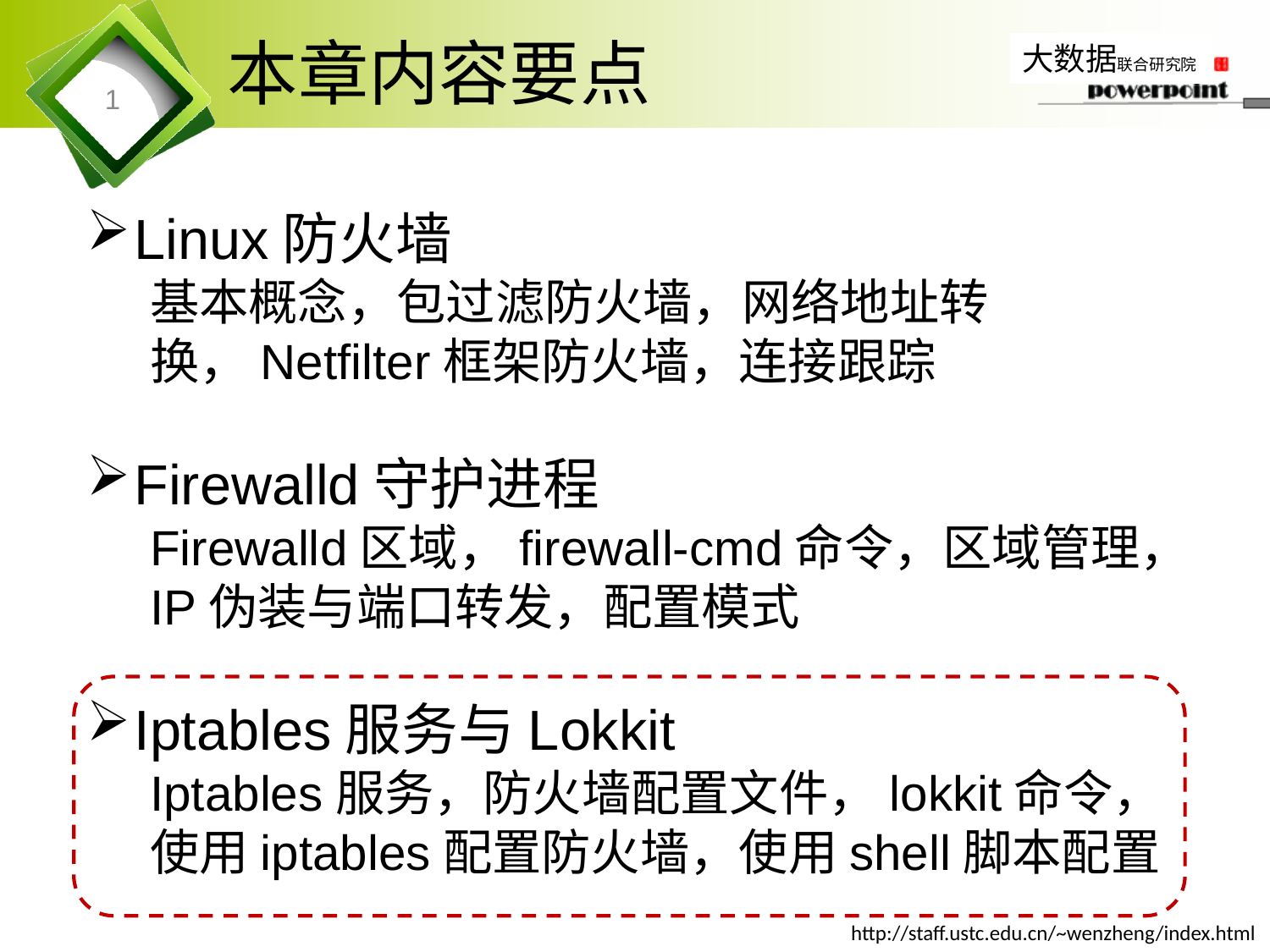

# 本章内容要点
1
Linux防火墙
基本概念，包过滤防火墙，网络地址转换，Netfilter框架防火墙，连接跟踪

Firewalld守护进程
Firewalld区域，firewall-cmd命令，区域管理，IP伪装与端口转发，配置模式

Iptables服务与Lokkit
Iptables服务，防火墙配置文件，lokkit命令，使用iptables配置防火墙，使用shell脚本配置